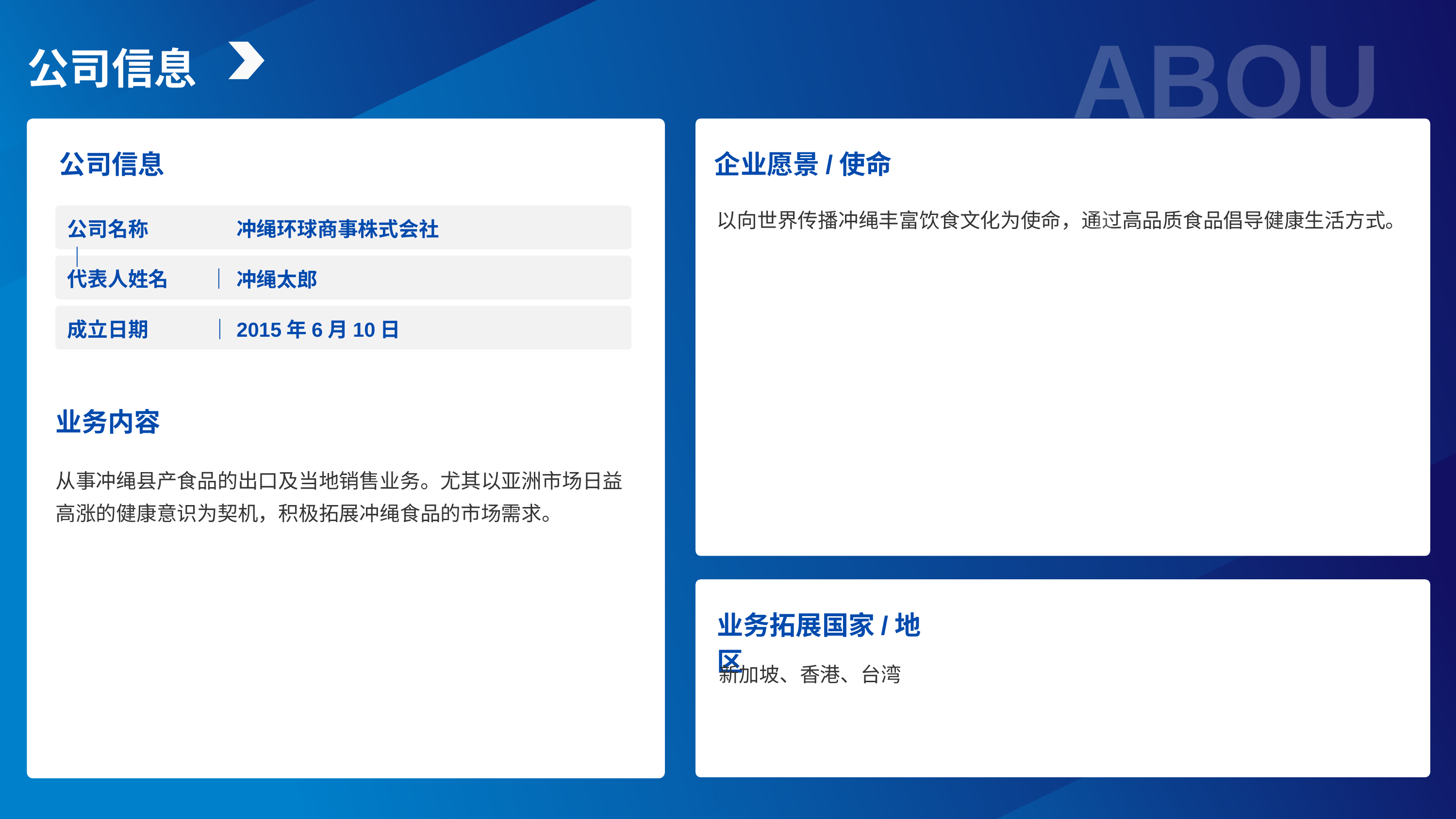

ABOUT
公司信息

公司信息
企业愿景/使命
以向世界传播冲绳丰富饮食文化为使命，通过高品质食品倡导健康生活方式。

公司名称　　　｜
冲绳环球商事株式会社

代表人姓名　　｜
冲绳太郎

成立日期         　｜
2015年6月10日
业务内容
从事冲绳县产食品的出口及当地销售业务。尤其以亚洲市场日益高涨的健康意识为契机，积极拓展冲绳食品的市场需求。

业务拓展国家/地区
新加坡、香港、台湾